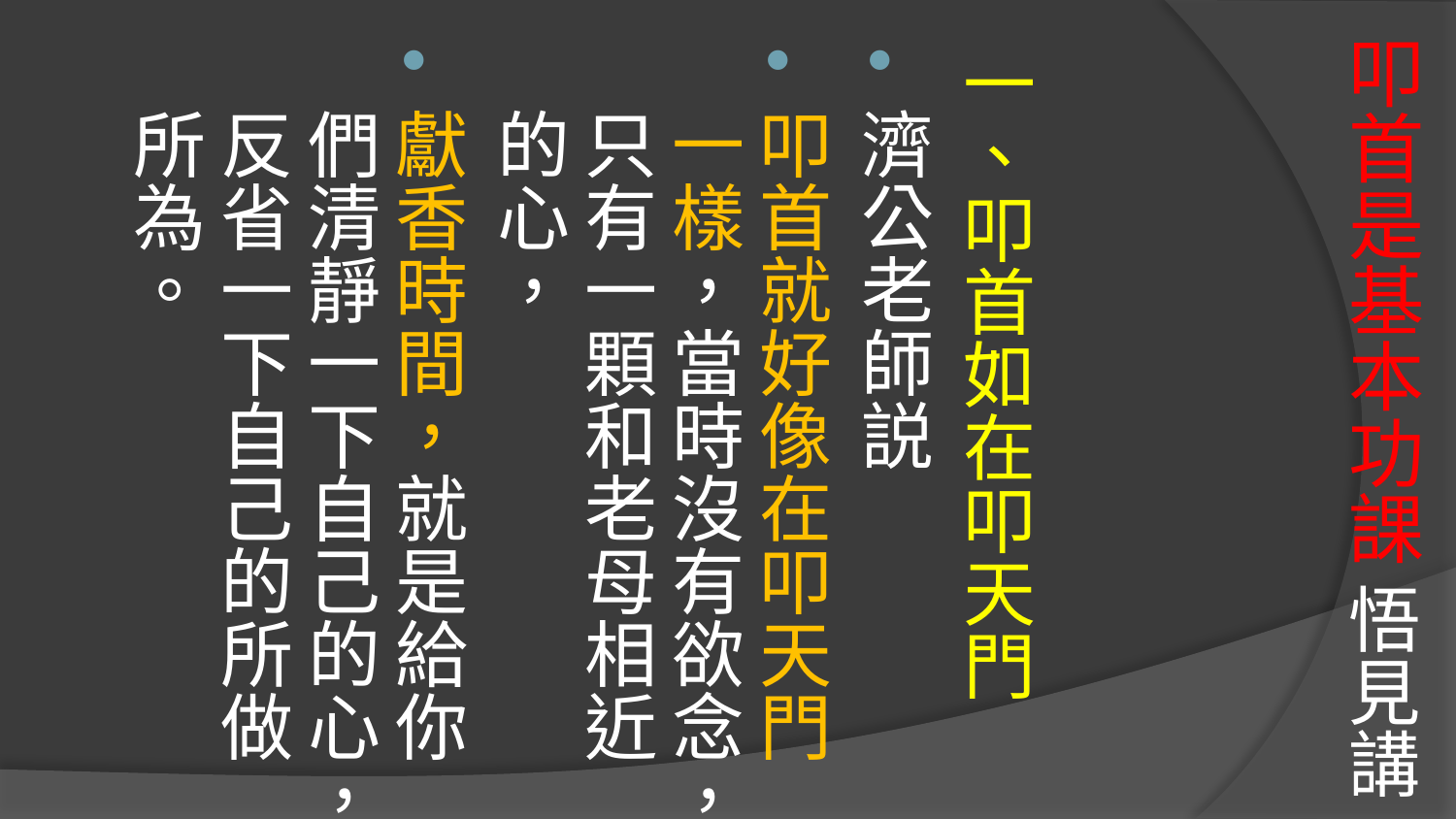

一、叩首如在叩天門
濟公老師説
叩首就好像在叩天門一樣，當時沒有欲念，只有一顆和老母相近的心，
獻香時間，就是給你們清靜一下自己的心，反省一下自己的所做所為。
# 叩首是基本功課 悟見講